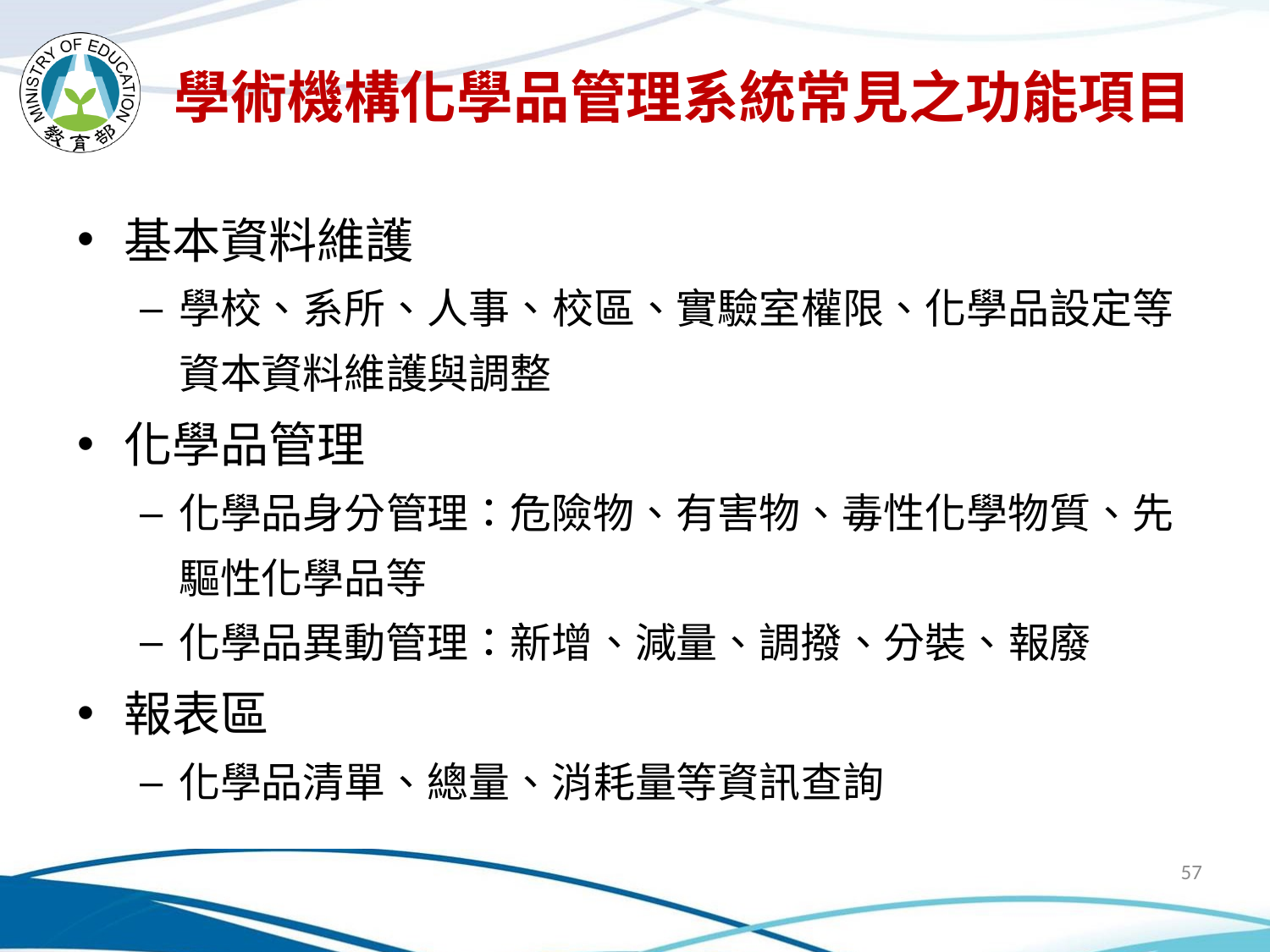

# 學術機構化學品管理系統常見之功能項目
基本資料維護
學校、系所、人事、校區、實驗室權限、化學品設定等資本資料維護與調整
化學品管理
化學品身分管理：危險物、有害物、毒性化學物質、先驅性化學品等
化學品異動管理：新增、減量、調撥、分裝、報廢
報表區
化學品清單、總量、消耗量等資訊查詢
57